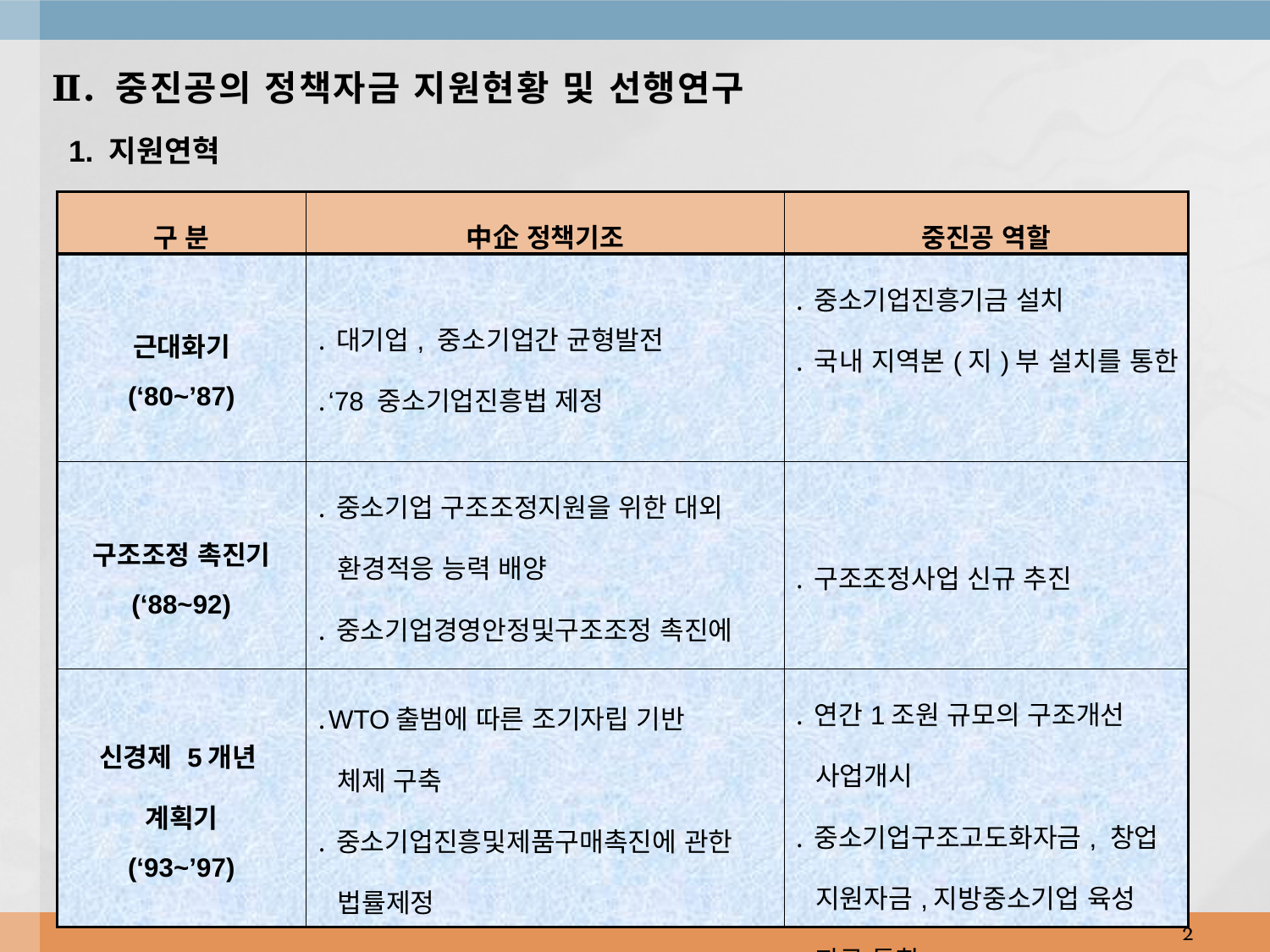

# Ⅱ. 중진공의 정책자금 지원현황 및 선행연구
  1. 지원연혁
| 구 분 | 中企 정책기조 | 중진공 역할 |
| --- | --- | --- |
| 근대화기 (‘80~’87) | ․대기업, 중소기업간 균형발전 ․‘78 중소기업진흥법 제정 | ․중소기업진흥기금 설치 ․국내 지역본(지)부 설치를 통한 자금지원 |
| 구조조정 촉진기 (‘88~92) | ․중소기업 구조조정지원을 위한 대외 환경적응 능력 배양 ․중소기업경영안정및구조조정 촉진에 관한특별조치법 제정 | ․구조조정사업 신규 추진 |
| 신경제 5개년 계획기 (‘93~’97) | ․WTO출범에 따른 조기자립 기반 체제 구축 ․중소기업진흥및제품구매촉진에 관한 법률제정 | ․연간1조원 규모의 구조개선 사업개시 ․중소기업구조고도화자금, 창업 지원자금,지방중소기업 육성 자금 통합 |
2